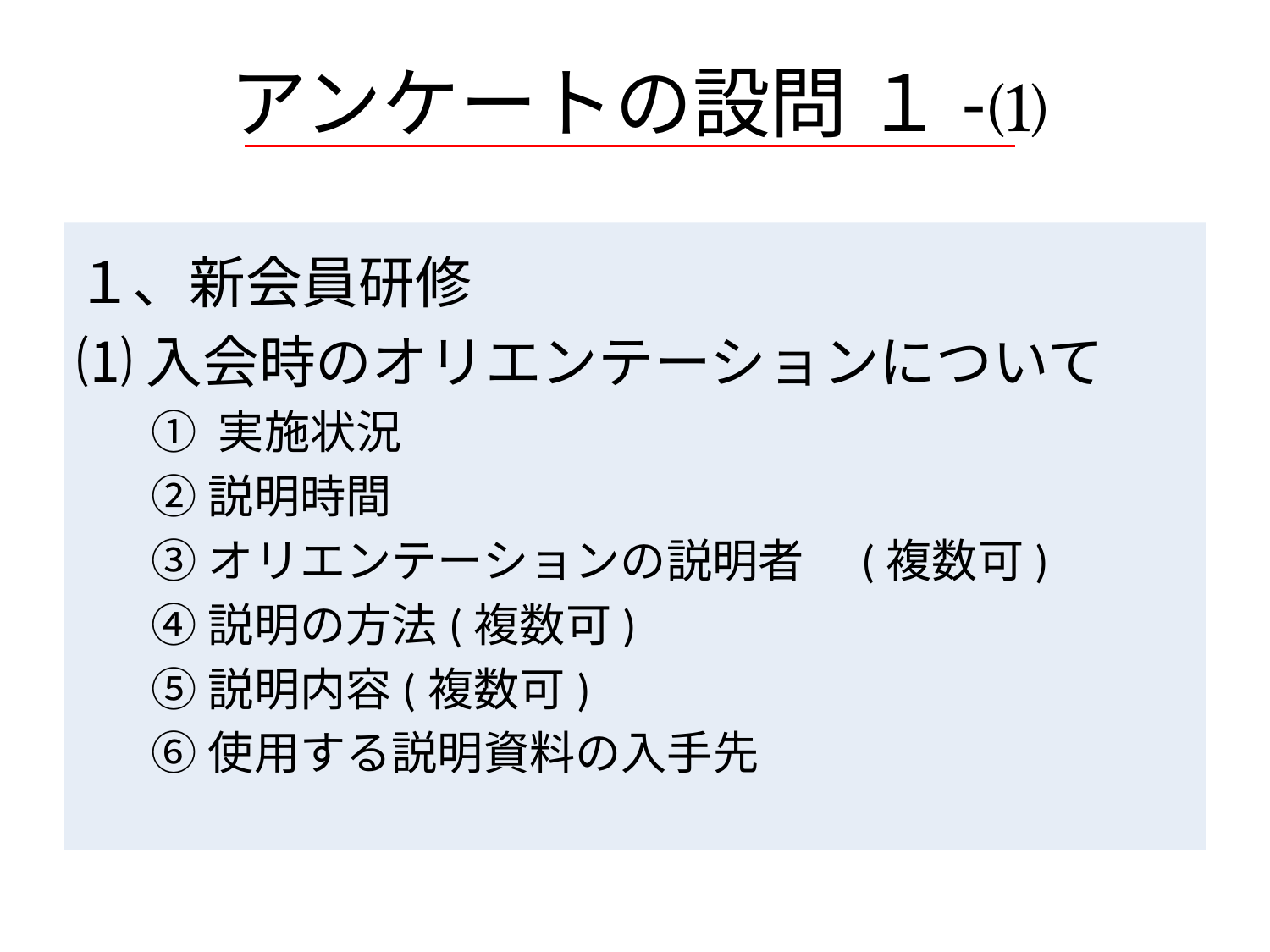

# アンケートの設問 １-⑴
１、新会員研修
⑴入会時のオリエンテーションについて
① 実施状況
②説明時間
③オリエンテーションの説明者　(複数可)
④説明の方法(複数可)
⑤説明内容(複数可)
⑥使用する説明資料の入手先